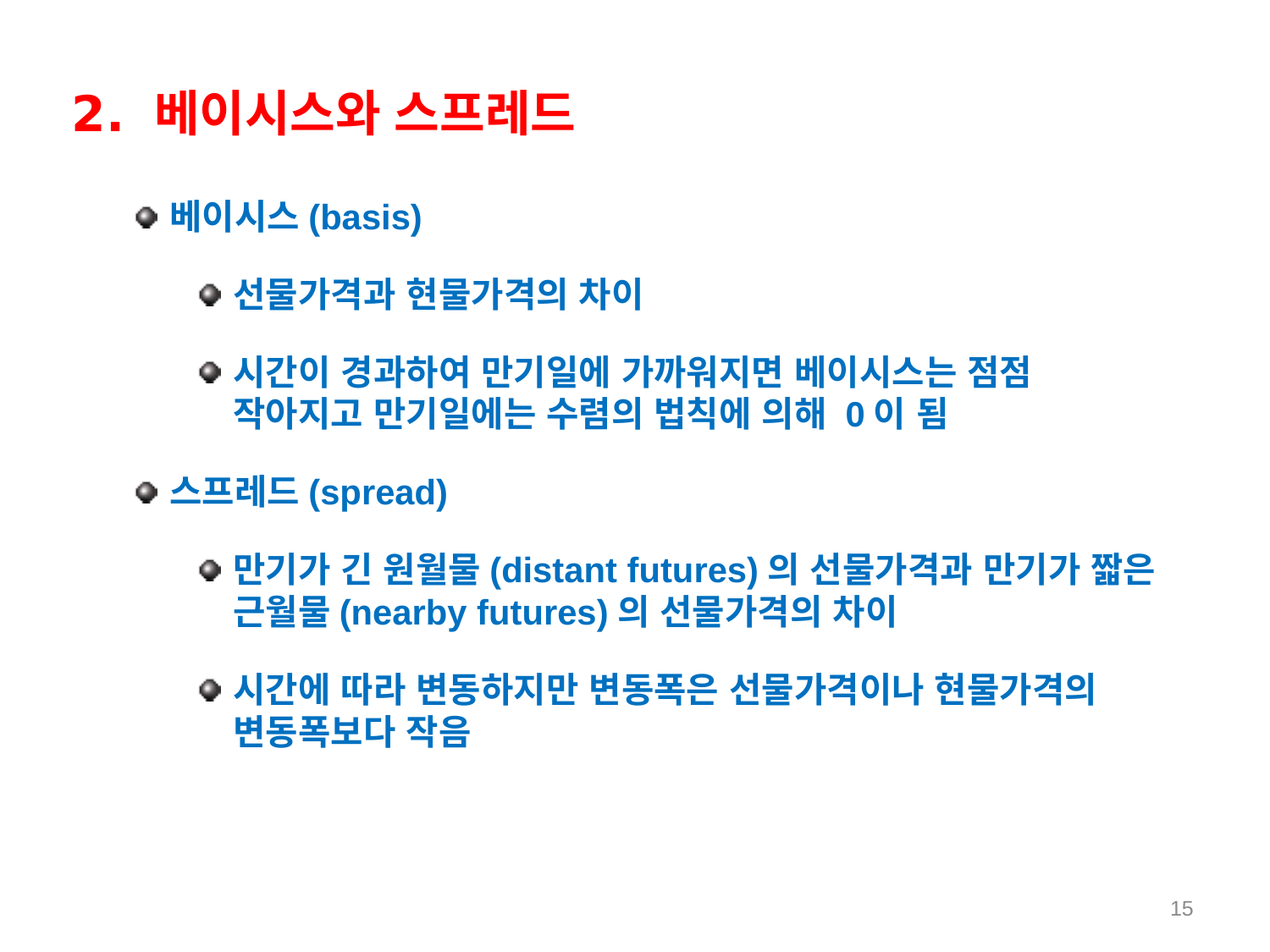

2. 베이시스와 스프레드
베이시스(basis)
선물가격과 현물가격의 차이
시간이 경과하여 만기일에 가까워지면 베이시스는 점점
작아지고 만기일에는 수렴의 법칙에 의해 0이 됨
스프레드(spread)
만기가 긴 원월물(distant futures)의 선물가격과 만기가 짧은 근월물(nearby futures)의 선물가격의 차이
시간에 따라 변동하지만 변동폭은 선물가격이나 현물가격의
변동폭보다 작음
15